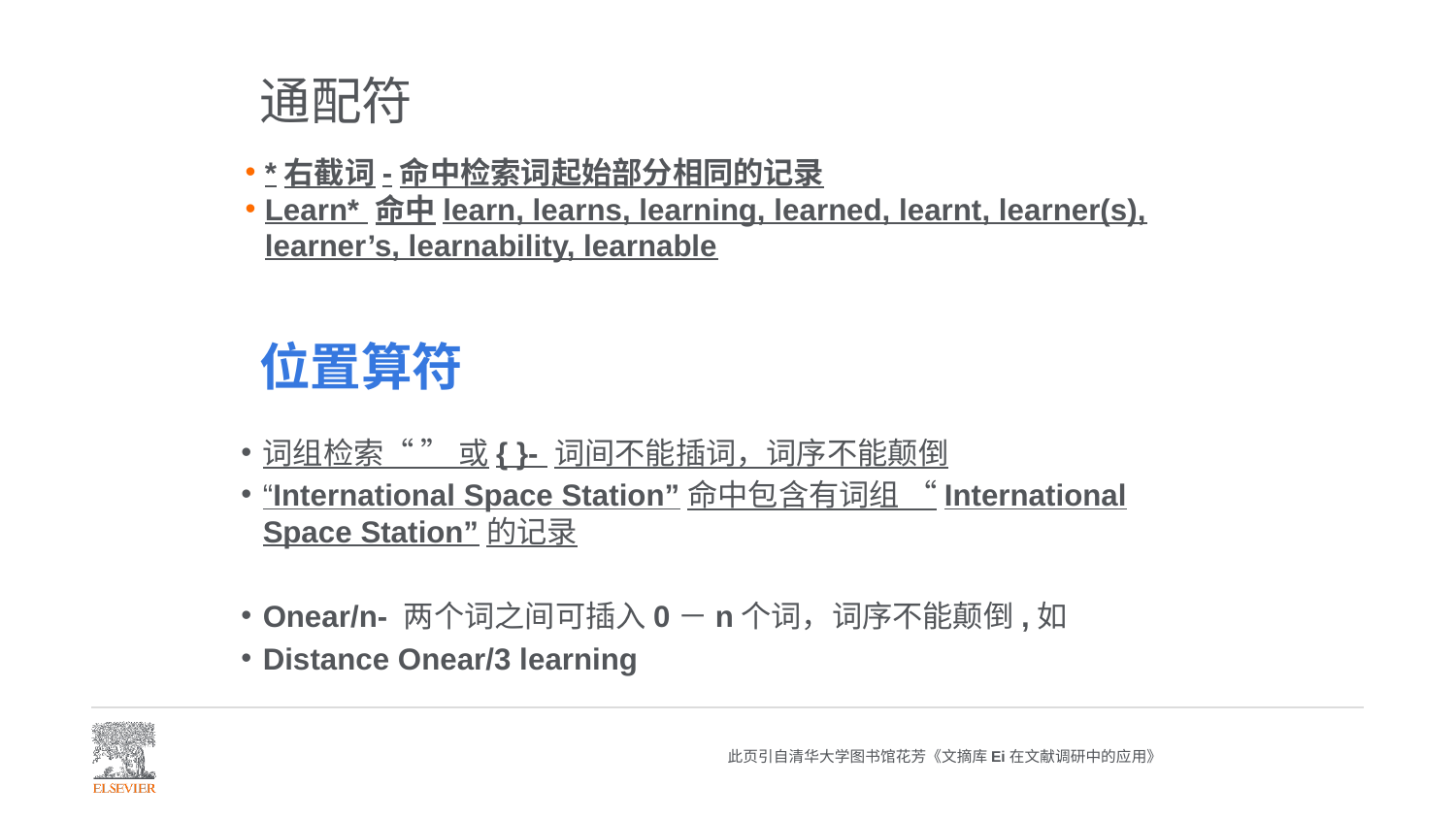

# 通配符
*右截词-命中检索词起始部分相同的记录
Learn* 命中learn, learns, learning, learned, learnt, learner(s), learner’s, learnability, learnable

位置算符
词组检索“ ” 或{ }- 词间不能插词，词序不能颠倒
“International Space Station”命中包含有词组 “International Space Station”的记录

Onear/n- 两个词之间可插入0－n个词，词序不能颠倒,如
Distance Onear/3 learning

此页引自清华大学图书馆花芳《文摘库Ei在文献调研中的应用》